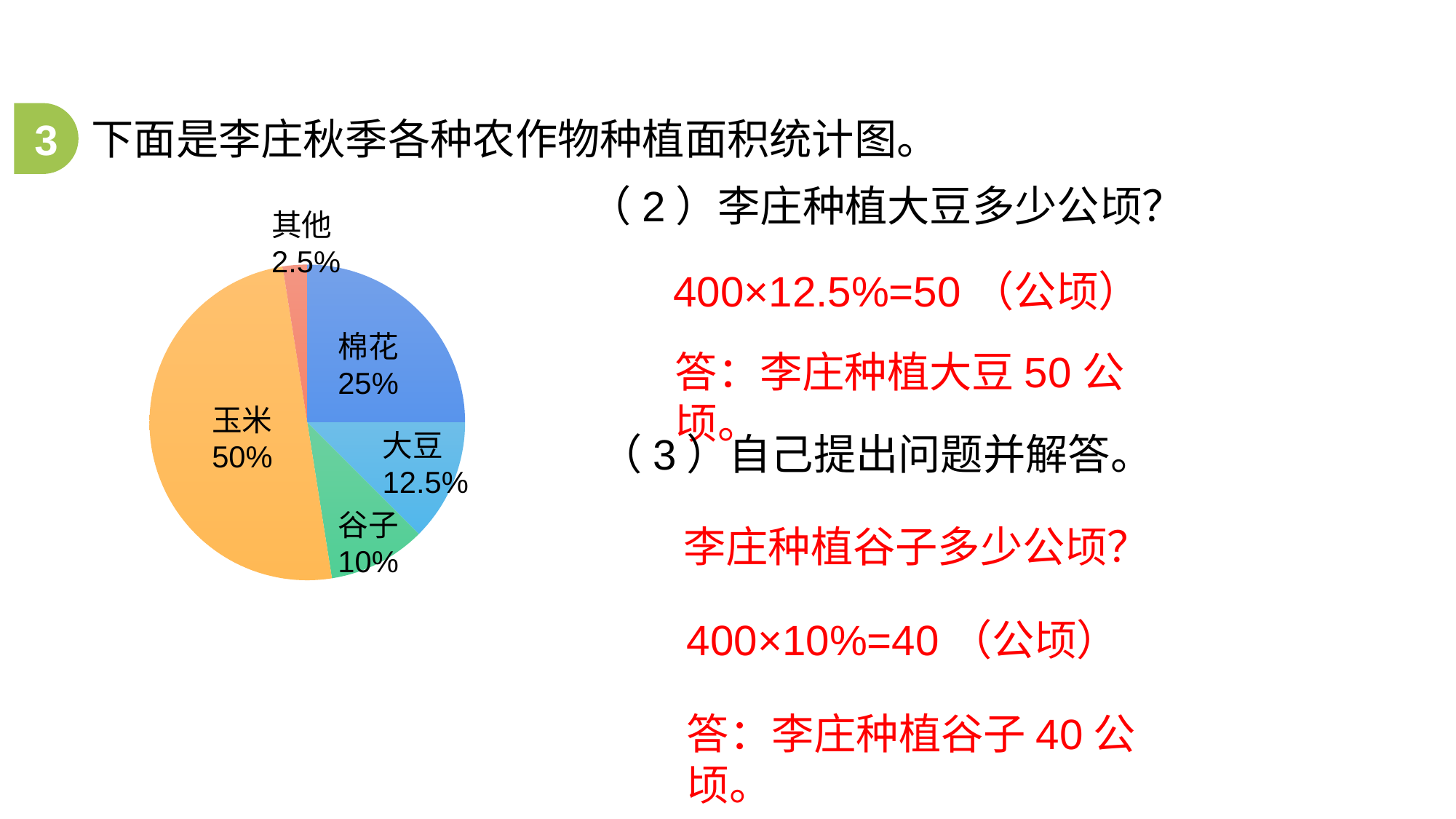

3
下面是李庄秋季各种农作物种植面积统计图。
（2）李庄种植大豆多少公顷？
其他2.5%

### Chart

| Category | 列1 |
|---|---|
|  | 0.25 |
|  | 0.125 |
|  | 0.1 |
|  | 0.5 |
|  | 0.025 |
棉花25%
玉米50%
大豆12.5%
谷子10%
400×12.5%=50（公顷）
答：李庄种植大豆50公顷。
（3）自己提出问题并解答。
李庄种植谷子多少公顷？
400×10%=40（公顷）
答：李庄种植谷子40公顷。